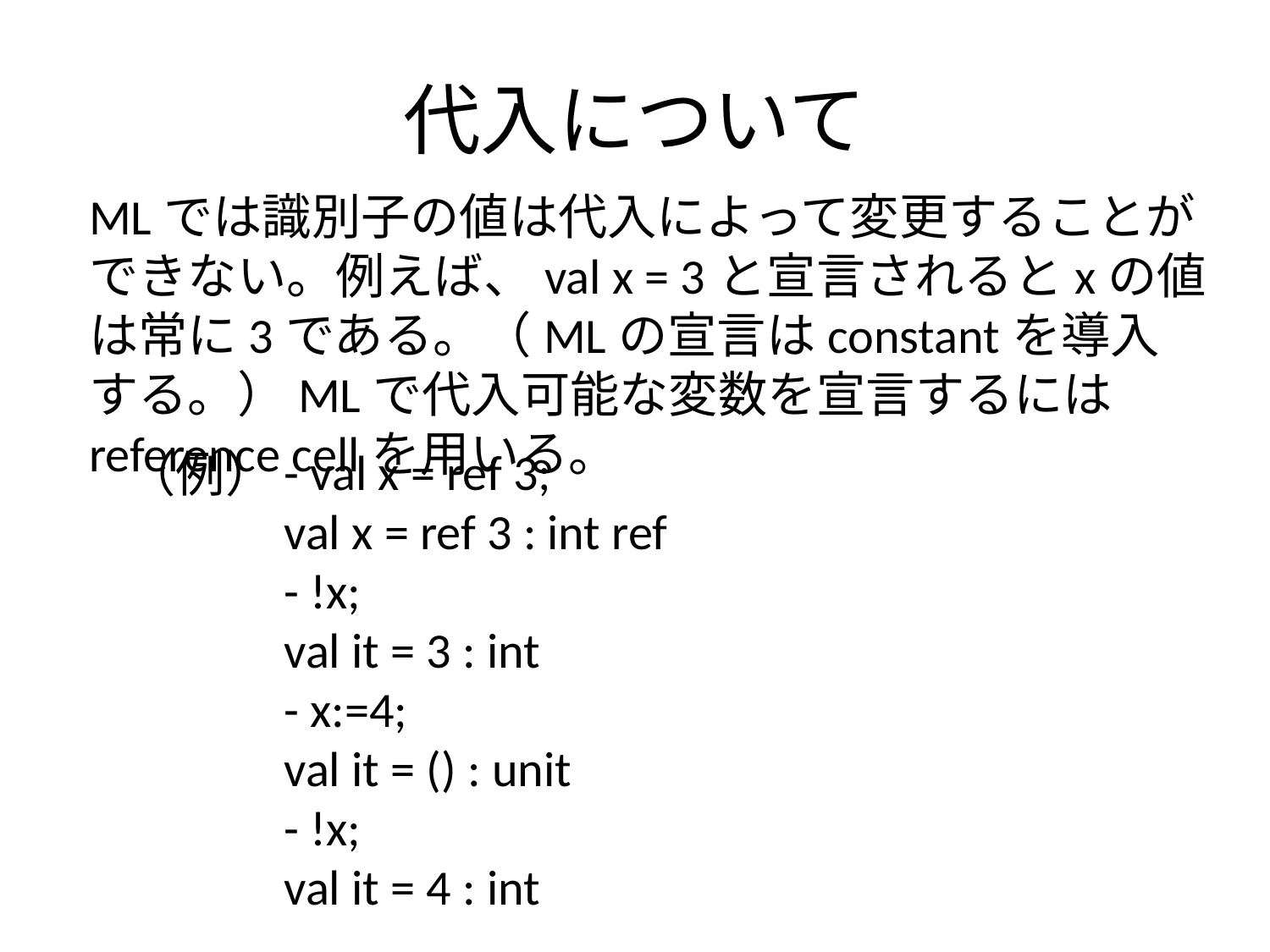

# 代入について
MLでは識別子の値は代入によって変更することができない。例えば、val x = 3と宣言されるとxの値は常に3である。（MLの宣言はconstantを導入する。）MLで代入可能な変数を宣言するにはreference cellを用いる。
- val x = ref 3;
val x = ref 3 : int ref
- !x;
val it = 3 : int
- x:=4;
val it = () : unit
- !x;
val it = 4 : int
（例）